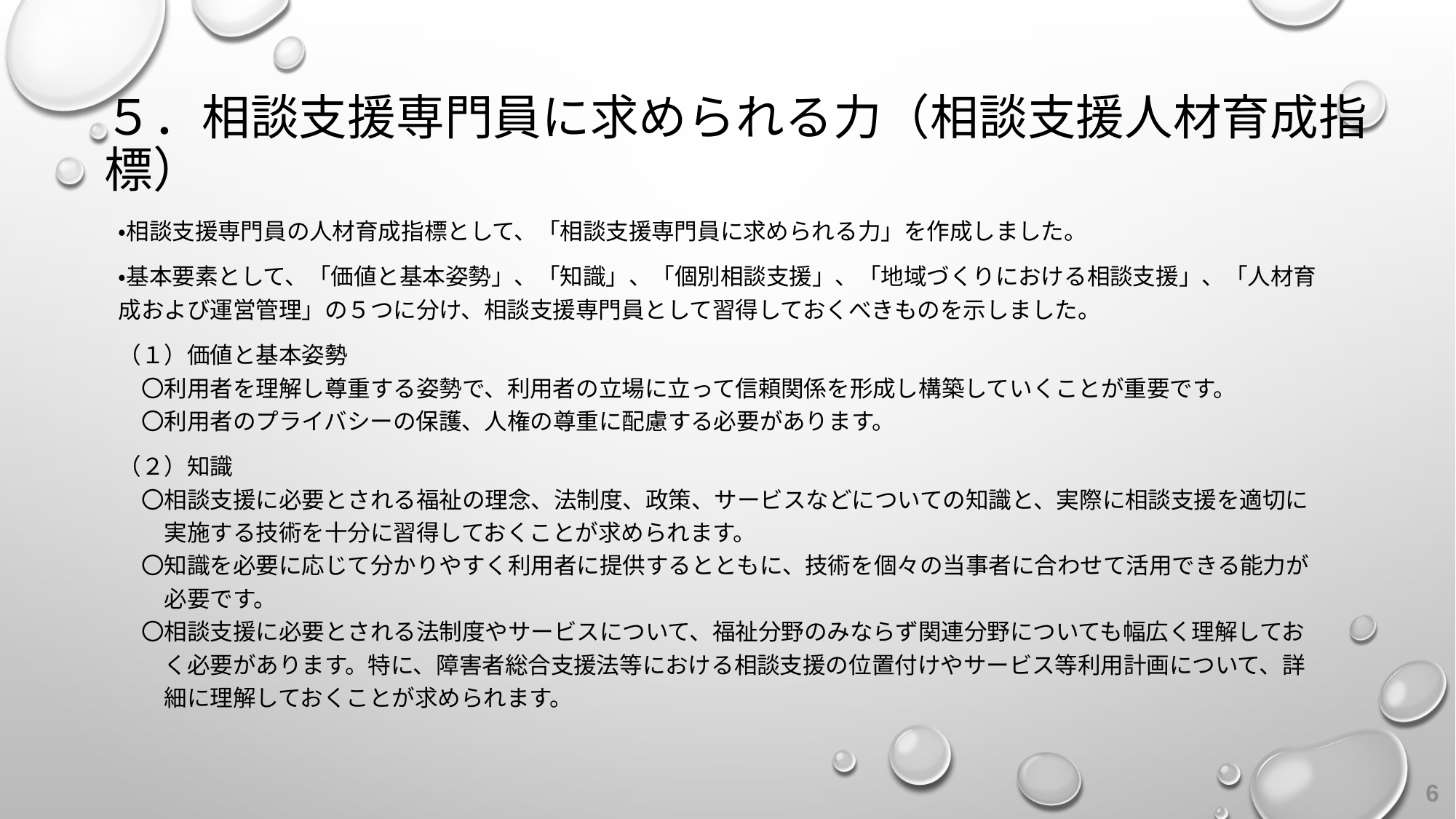

# ５．相談支援専門員に求められる力（相談支援人材育成指標）
・相談支援専門員の人材育成指標として、「相談支援専門員に求められる力」を作成しました。
・基本要素として、「価値と基本姿勢」、「知識」、「個別相談支援」、「地域づくりにおける相談支援」、「人材育成および運営管理」の５つに分け、相談支援専門員として習得しておくべきものを示しました。
（１）価値と基本姿勢
　〇利用者を理解し尊重する姿勢で、利用者の立場に立って信頼関係を形成し構築していくことが重要です。
　〇利用者のプライバシーの保護、人権の尊重に配慮する必要があります。
（２）知識
　〇相談支援に必要とされる福祉の理念、法制度、政策、サービスなどについての知識と、実際に相談支援を適切に
　　実施する技術を十分に習得しておくことが求められます。
　〇知識を必要に応じて分かりやすく利用者に提供するとともに、技術を個々の当事者に合わせて活用できる能力が
　　必要です。
　〇相談支援に必要とされる法制度やサービスについて、福祉分野のみならず関連分野についても幅広く理解してお
　　く必要があります。特に、障害者総合支援法等における相談支援の位置付けやサービス等利用計画について、詳
　　細に理解しておくことが求められます。

6